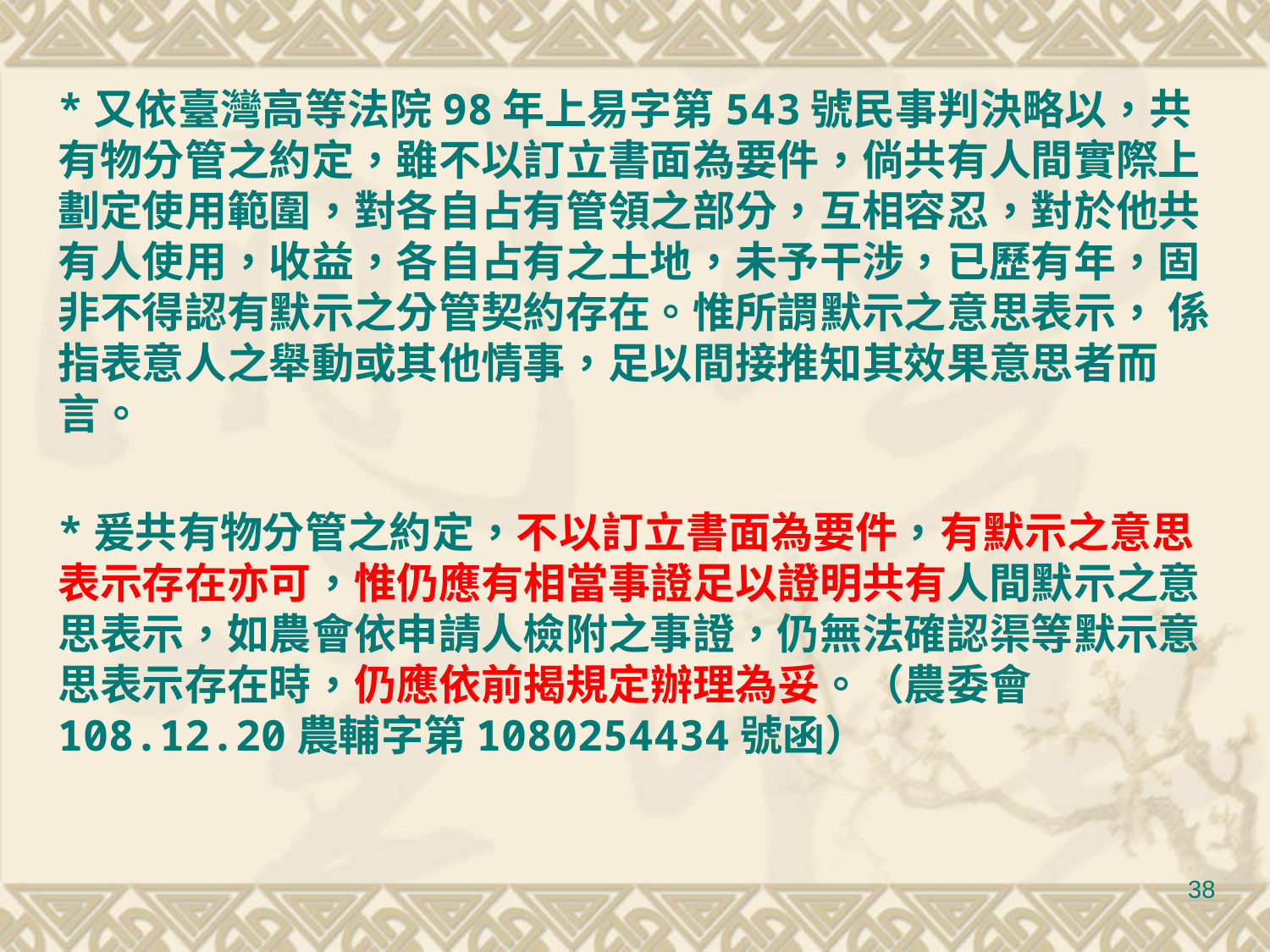

*又依臺灣高等法院98年上易字第543號民事判決略以，共有物分管之約定，雖不以訂立書面為要件，倘共有人間實際上劃定使用範圍，對各自占有管領之部分，互相容忍，對於他共有人使用，收益，各自占有之土地，未予干涉，已歷有年，固非不得認有默示之分管契約存在。惟所謂默示之意思表示， 係指表意人之舉動或其他情事，足以間接推知其效果意思者而言。

*爰共有物分管之約定，不以訂立書面為要件，有默示之意思表示存在亦可，惟仍應有相當事證足以證明共有人間默示之意思表示，如農會依申請人檢附之事證，仍無法確認渠等默示意思表示存在時，仍應依前揭規定辦理為妥。（農委會108.12.20農輔字第1080254434號函）
38